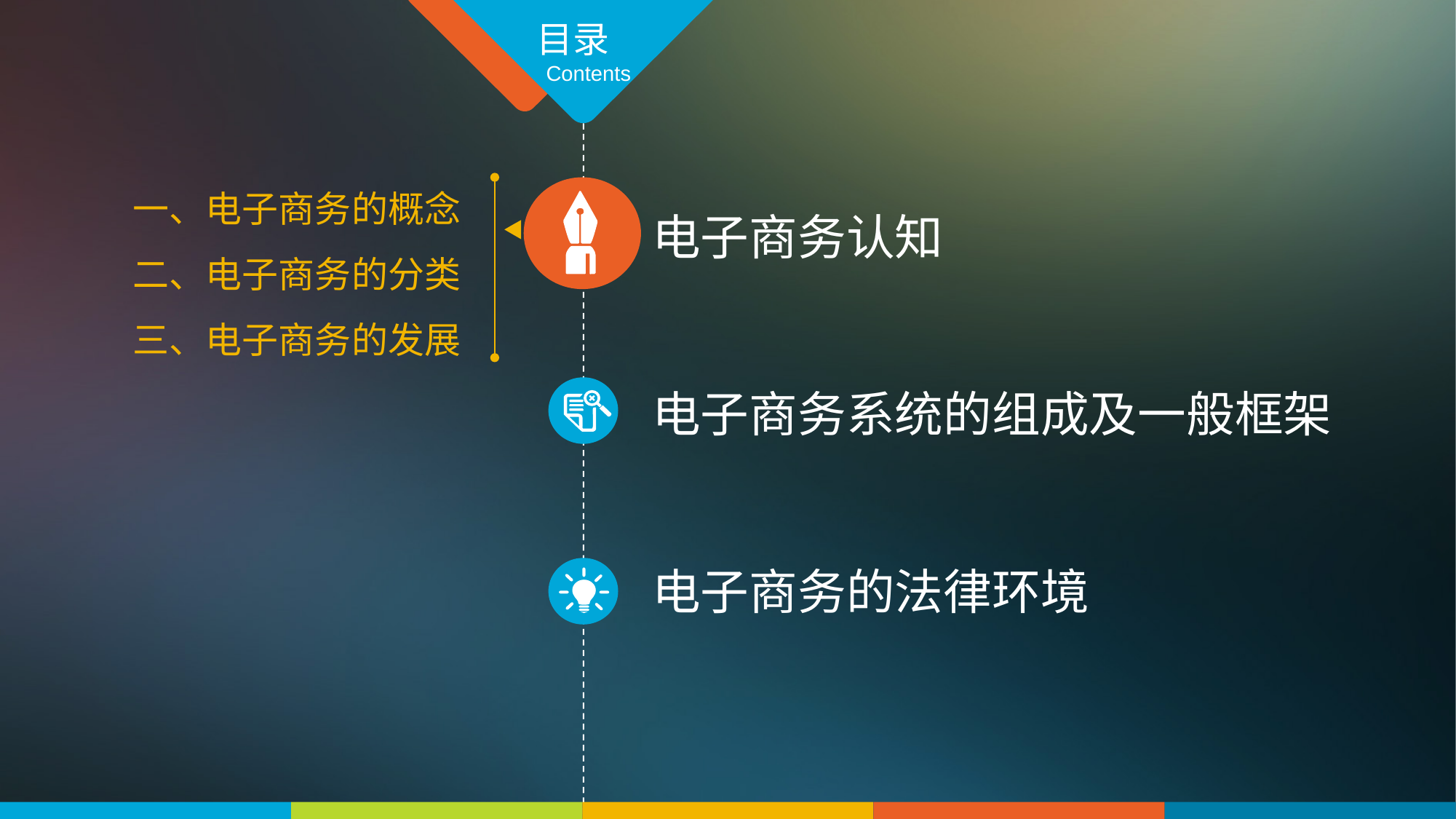

目录
Contents

一、电子商务的概念
二、电子商务的分类
三、电子商务的发展

电子商务认知

电子商务系统的组成及一般框架
电子商务的法律环境